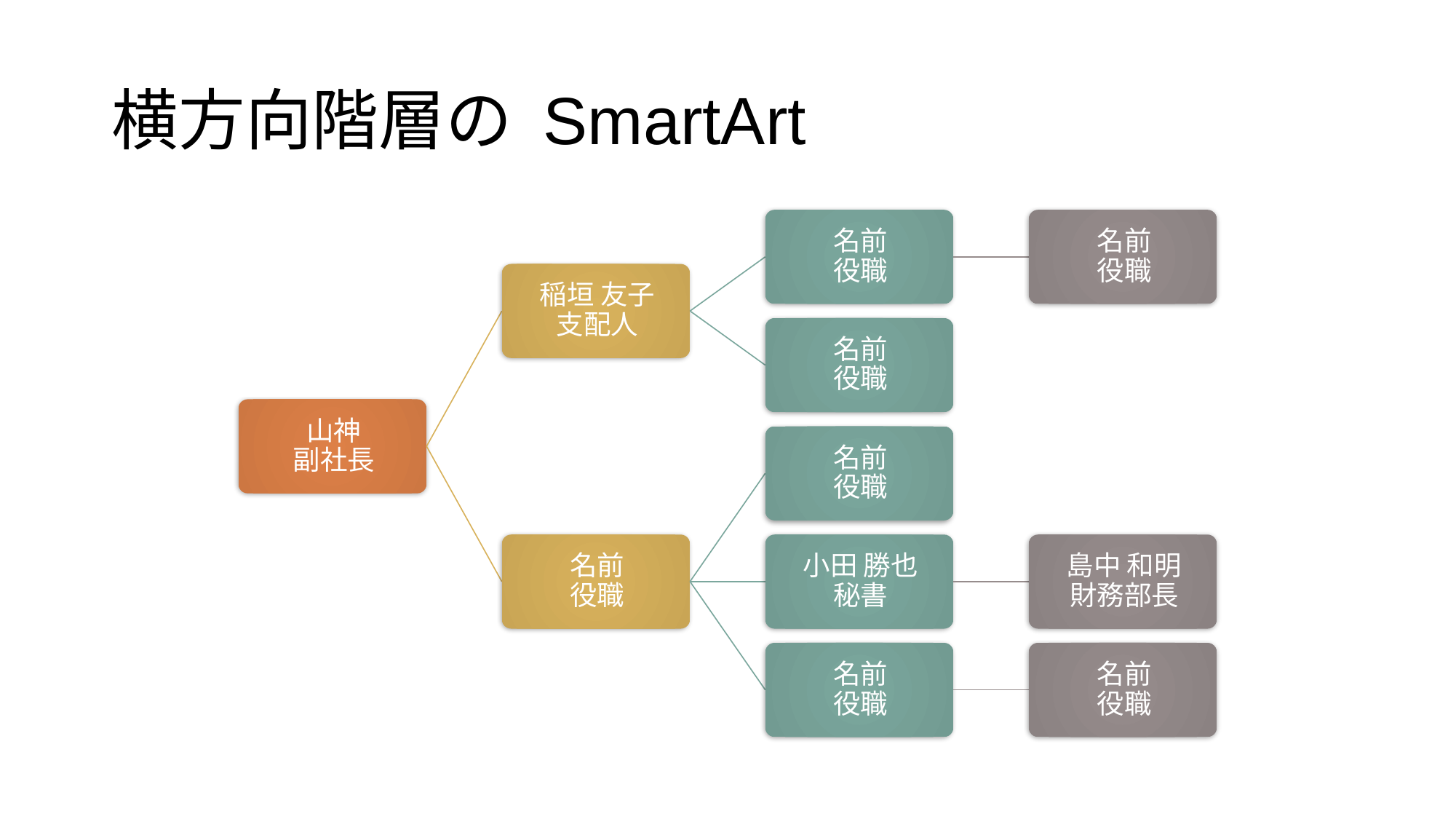

# 横方向階層の SmartArt
山神
副社長

稲垣 友子
支配人

名前
役職

名前
役職

名前
役職

名前
役職

名前
役職

小田 勝也
秘書

島中 和明
財務部長

名前
役職

名前
役職